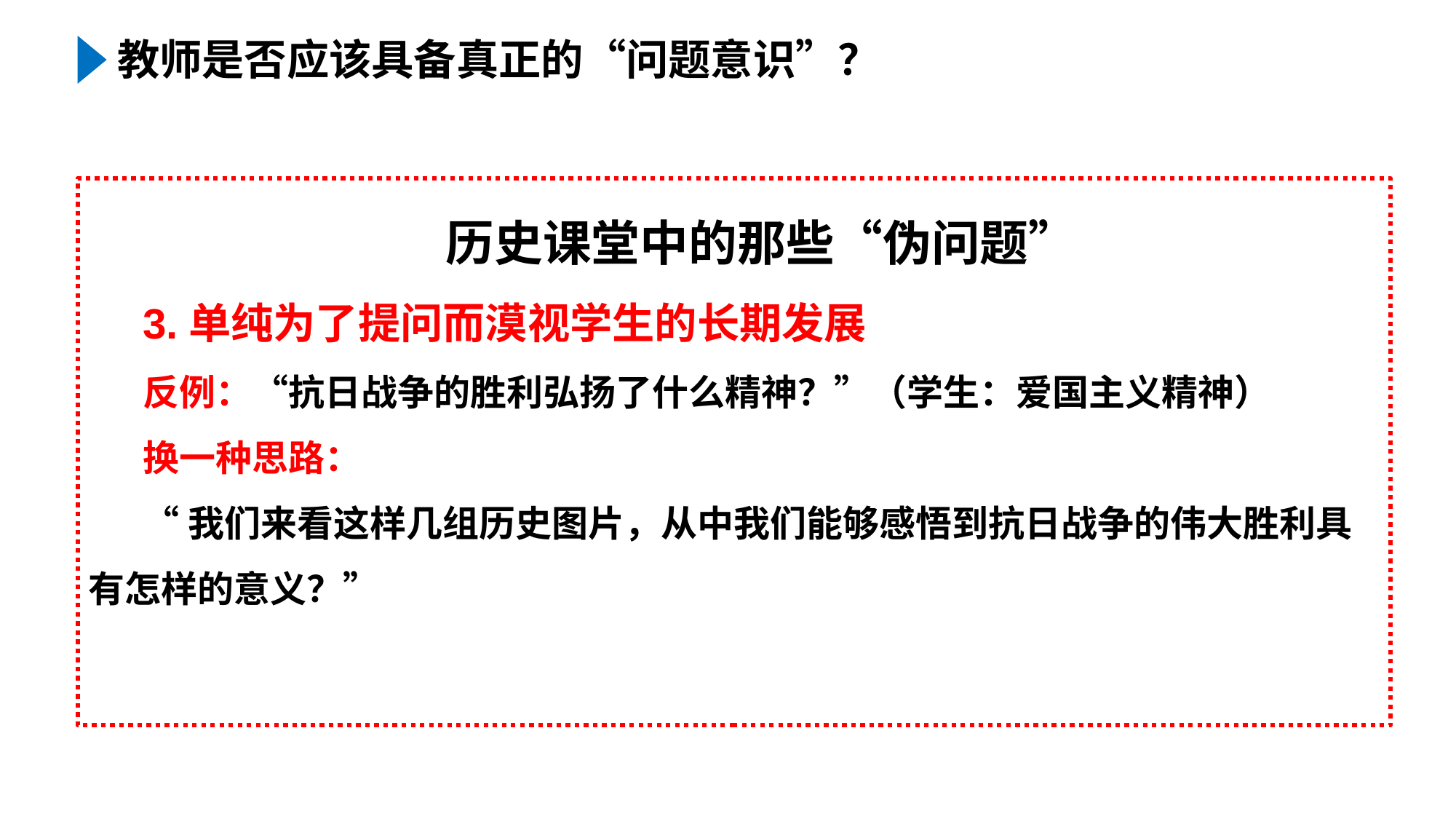

教师是否应该具备真正的“问题意识”？

历史课堂中的那些“伪问题”
3.单纯为了提问而漠视学生的长期发展
反例：“抗日战争的胜利弘扬了什么精神？”（学生：爱国主义精神）
换一种思路：
“我们来看这样几组历史图片，从中我们能够感悟到抗日战争的伟大胜利具有怎样的意义？”